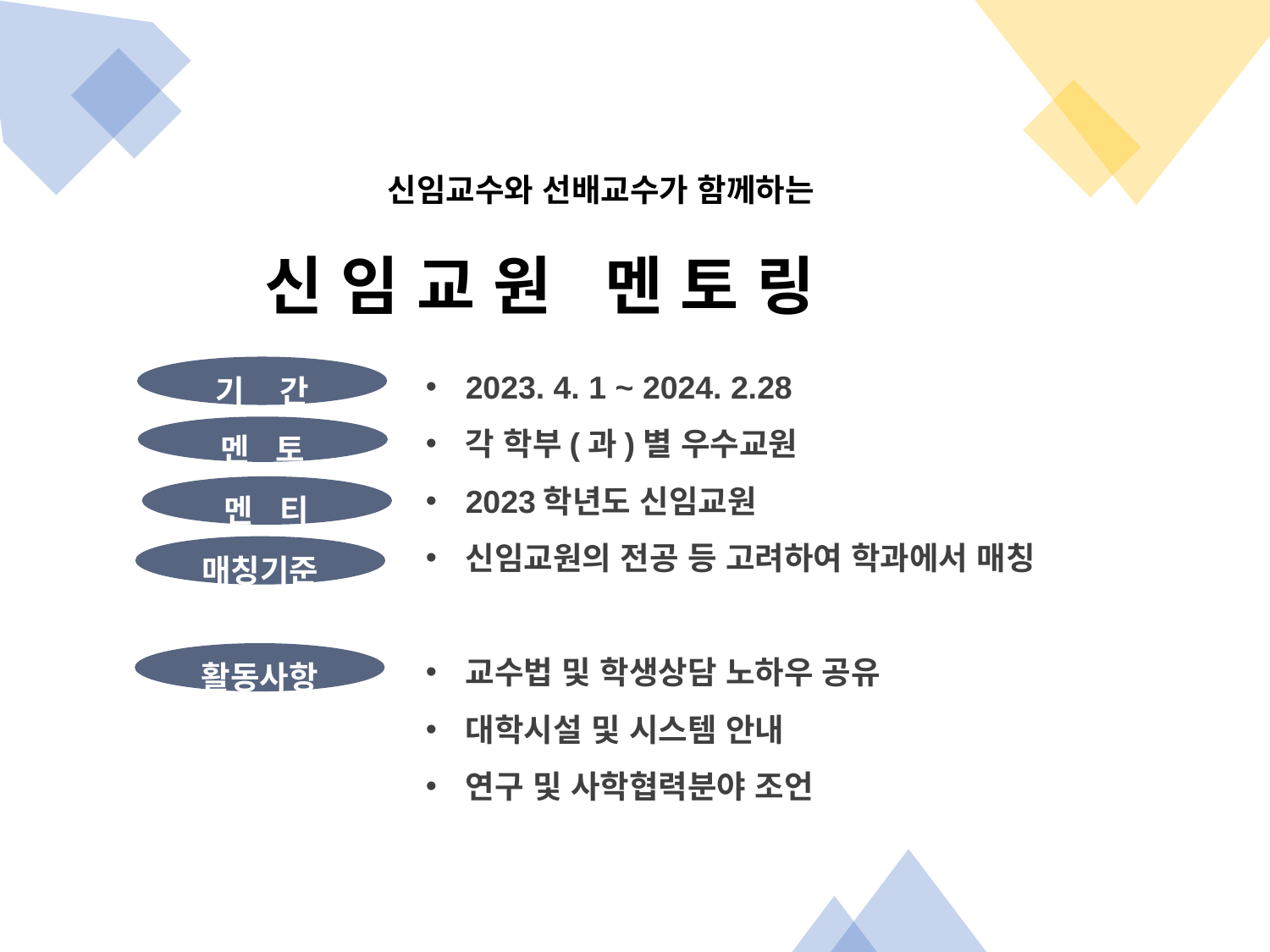

신임교수와 선배교수가 함께하는
신 임 교 원   멘 토 링
2023. 4. 1 ~ 2024. 2.28
각 학부(과)별 우수교원
2023학년도 신임교원
신임교원의 전공 등 고려하여 학과에서 매칭

교수법 및 학생상담 노하우 공유
대학시설 및 시스템 안내
연구 및 사학협력분야 조언
기    간
멘   토
멘   티
매칭기준
활동사항